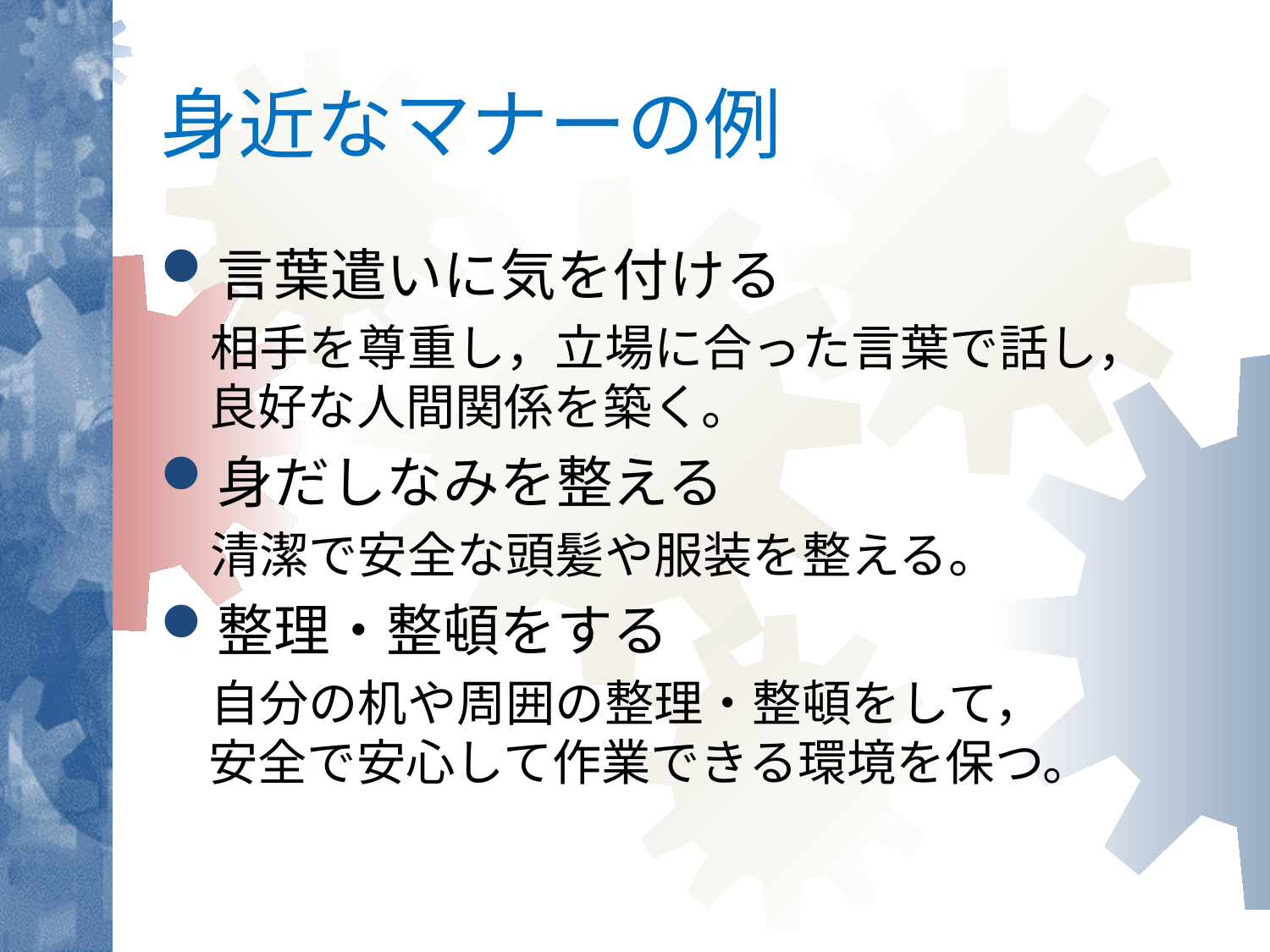

# 身近なマナーの例
言葉遣いに気を付ける
　相手を尊重し，立場に合った言葉で話し，良好な人間関係を築く。
身だしなみを整える
　清潔で安全な頭髪や服装を整える。
整理・整頓をする
　自分の机や周囲の整理・整頓をして，　　安全で安心して作業できる環境を保つ。